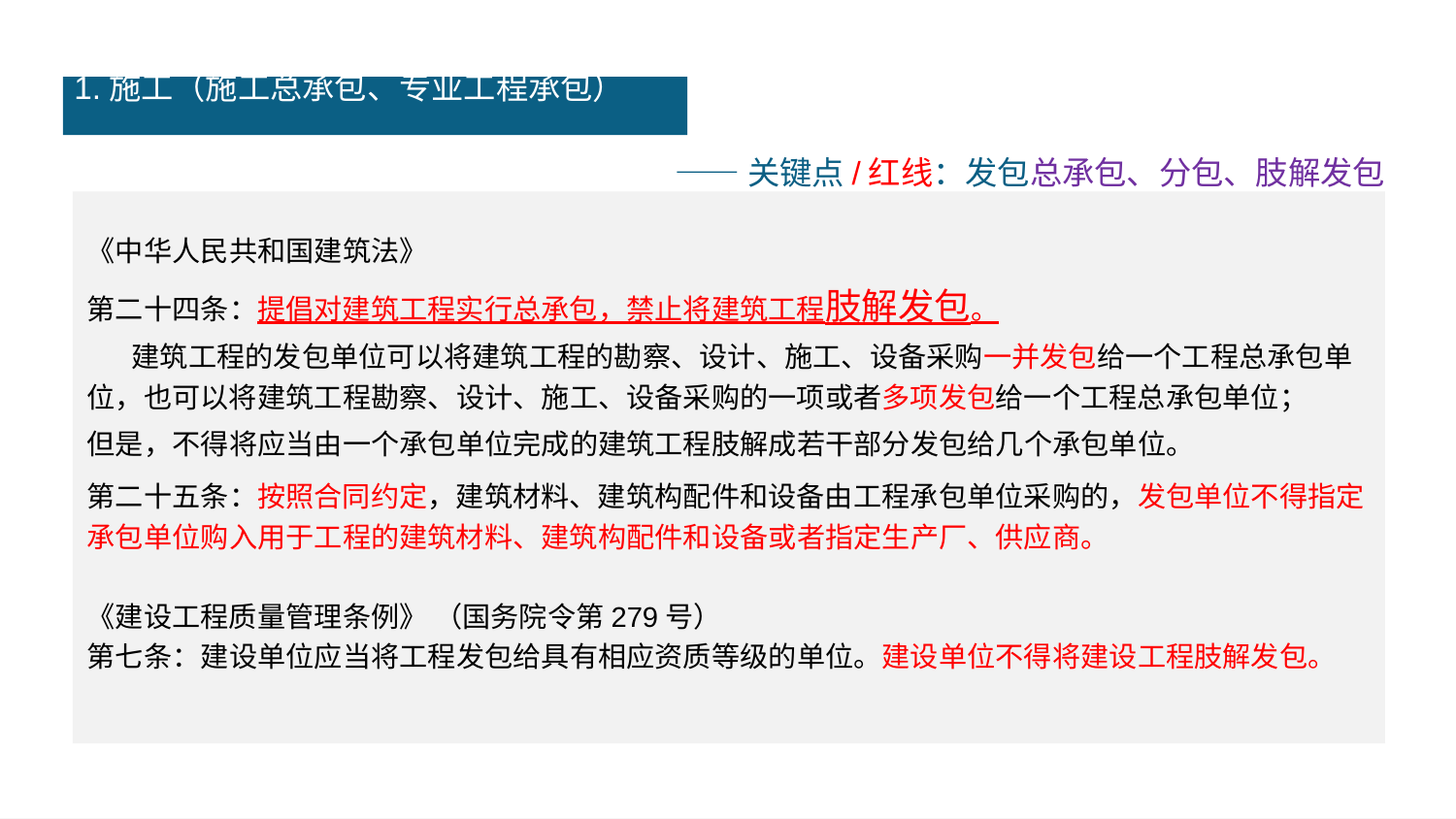

1.施工（施工总承包、专业工程承包）
——关键点/红线：发包总承包、分包、肢解发包

《中华人民共和国建筑法》
第二十四条：提倡对建筑工程实行总承包，禁止将建筑工程肢解发包。
      建筑工程的发包单位可以将建筑工程的勘察、设计、施工、设备采购一并发包给一个工程总承包单位，也可以将建筑工程勘察、设计、施工、设备采购的一项或者多项发包给一个工程总承包单位；
但是，不得将应当由一个承包单位完成的建筑工程肢解成若干部分发包给几个承包单位。
第二十五条：按照合同约定，建筑材料、建筑构配件和设备由工程承包单位采购的，发包单位不得指定承包单位购入用于工程的建筑材料、建筑构配件和设备或者指定生产厂、供应商。

《建设工程质量管理条例》 （国务院令第279号）
第七条：建设单位应当将工程发包给具有相应资质等级的单位。建设单位不得将建设工程肢解发包。